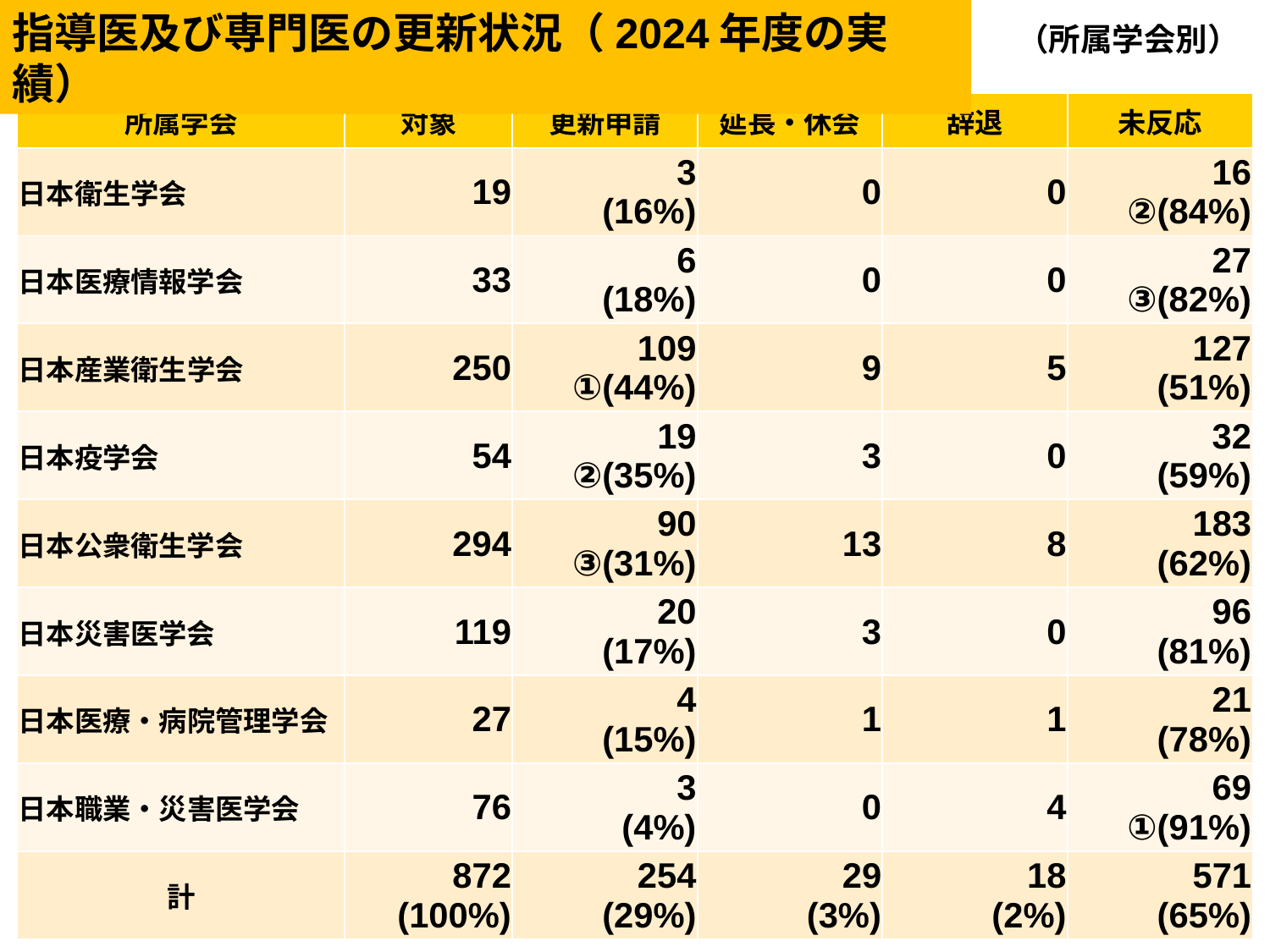

指導医及び専門医の更新状況（2024年度の実績）
（所属学会別）
| 所属学会 | 対象 | 更新申請 | 延長・休会 | 辞退 | 未反応 |
| --- | --- | --- | --- | --- | --- |
| 日本衛生学会 | 19 | 3 (16%) | 0 | 0 | 16 ②(84%) |
| 日本医療情報学会 | 33 | 6 (18%) | 0 | 0 | 27 ③(82%) |
| 日本産業衛生学会 | 250 | 109 ①(44%) | 9 | 5 | 127 (51%) |
| 日本疫学会 | 54 | 19 ②(35%) | 3 | 0 | 32 (59%) |
| 日本公衆衛生学会 | 294 | 90 ③(31%) | 13 | 8 | 183 (62%) |
| 日本災害医学会 | 119 | 20 (17%) | 3 | 0 | 96 (81%) |
| 日本医療・病院管理学会 | 27 | 4 (15%) | 1 | 1 | 21 (78%) |
| 日本職業・災害医学会 | 76 | 3 (4%) | 0 | 4 | 69 ①(91%) |
| 計 | 872 (100%) | 254 (29%) | 29 (3%) | 18 (2%) | 571 (65%) |